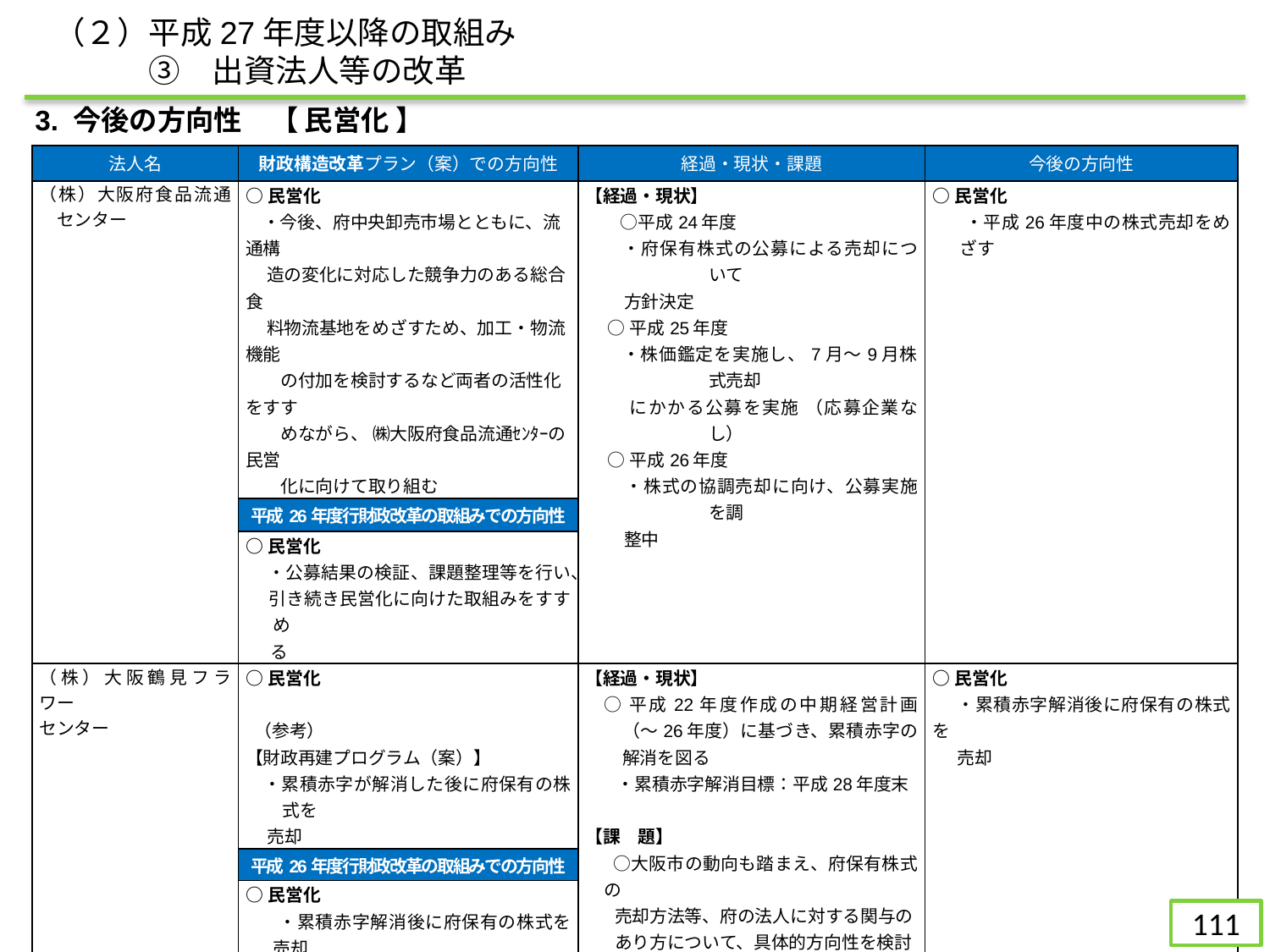

（２）平成27年度以降の取組み
　　　③　出資法人等の改革
3. 今後の方向性　【 民営化 】
| 法人名 | 財政構造改革プラン（案）での方向性 | 経過・現状・課題 | 今後の方向性 |
| --- | --- | --- | --- |
| （株）大阪府食品流通　センター | ○民営化 ・今後、府中央卸売市場とともに、流通構 造の変化に対応した競争力のある総合食 料物流基地をめざすため、加工・物流機能 　　の付加を検討するなど両者の活性化をすす 　　めながら、 ㈱大阪府食品流通ｾﾝﾀｰの民営 　　化に向けて取り組む | 【経過・現状】 　　○平成24年度 ・府保有株式の公募による売却について 方針決定 ○平成25年度　 ・株価鑑定を実施し、7月～9月株式売却 にかかる公募を実施 （応募企業なし） ○平成26年度　 　・株式の協調売却に向け、公募実施を調 整中 | ○民営化 　・平成26年度中の株式売却をめざす |
|  | 平成26年度行財政改革の取組みでの方向性 |  |  |
|  | ○民営化 ・公募結果の検証、課題整理等を行い、 引き続き民営化に向けた取組みをすすめ る |  |  |
| （株）大阪鶴見フラワー センター | ○民営化  （参考） 【財政再建プログラム（案）】 　・累積赤字が解消した後に府保有の株式を 　 売却 | 【経過・現状】　　 ○平成22年度作成の中期経営計画（～26年度）に基づき、累積赤字の解消を図る ・累積赤字解消目標：平成28年度末 【課　題】 　○大阪市の動向も踏まえ、府保有株式の 売却方法等、府の法人に対する関与の あり方について、具体的方向性を検討 （参考） ○大阪府・大阪市の出資割合 　　・大阪府：25.5％ 　　・大阪市：25.5％ | ○民営化 ・累積赤字解消後に府保有の株式を 売却 |
|  | 平成26年度行財政改革の取組みでの方向性 |  |  |
|  | ○民営化 　・累積赤字解消後に府保有の株式を売却 |  |  |
111